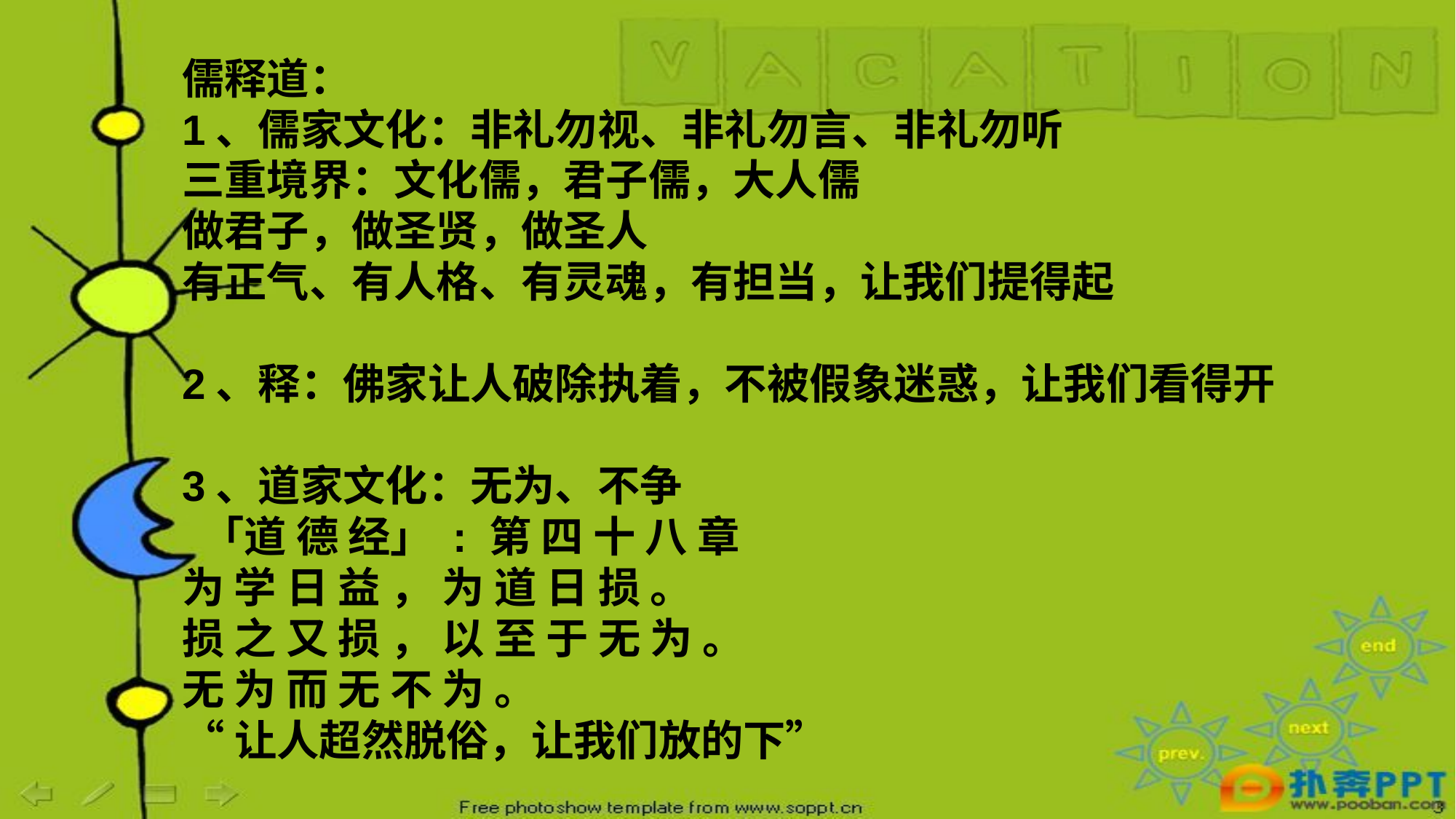

儒释道：
1、儒家文化：非礼勿视、非礼勿言、非礼勿听
三重境界：文化儒，君子儒，大人儒
做君子，做圣贤，做圣人
有正气、有人格、有灵魂，有担当，让我们提得起

2、释：佛家让人破除执着，不被假象迷惑，让我们看得开

3、道家文化：无为、不争
 「道 德 经」 : 第 四 十 八 章
为 学 日 益 ， 为 道 日 损 。
损 之 又 损 ， 以 至 于 无 为 。
无 为 而 无 不 为 。
“让人超然脱俗，让我们放的下”